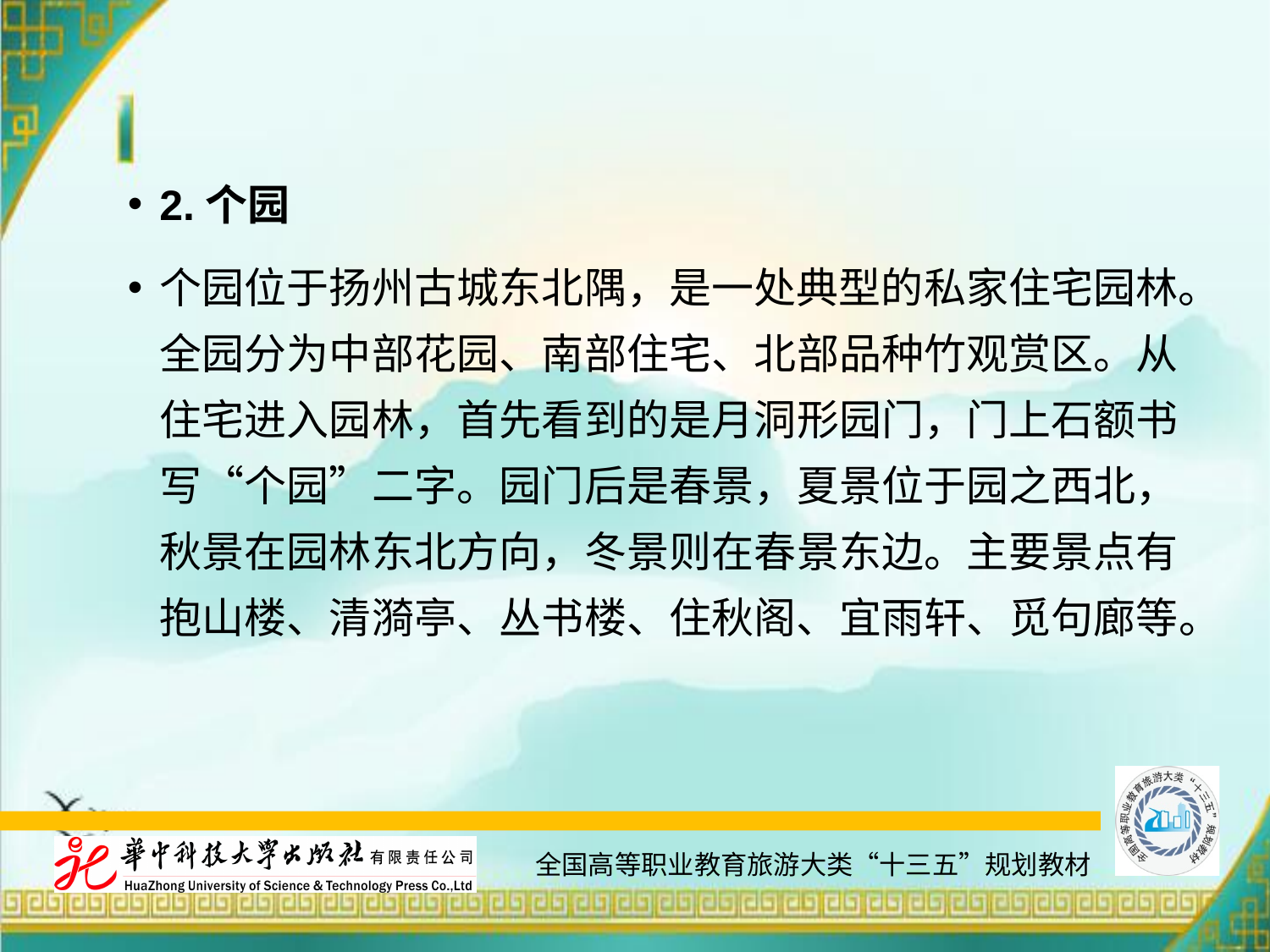

#
2.个园
个园位于扬州古城东北隅，是一处典型的私家住宅园林。全园分为中部花园、南部住宅、北部品种竹观赏区。从住宅进入园林，首先看到的是月洞形园门，门上石额书写“个园”二字。园门后是春景，夏景位于园之西北，秋景在园林东北方向，冬景则在春景东边。主要景点有抱山楼、清漪亭、丛书楼、住秋阁、宜雨轩、觅句廊等。